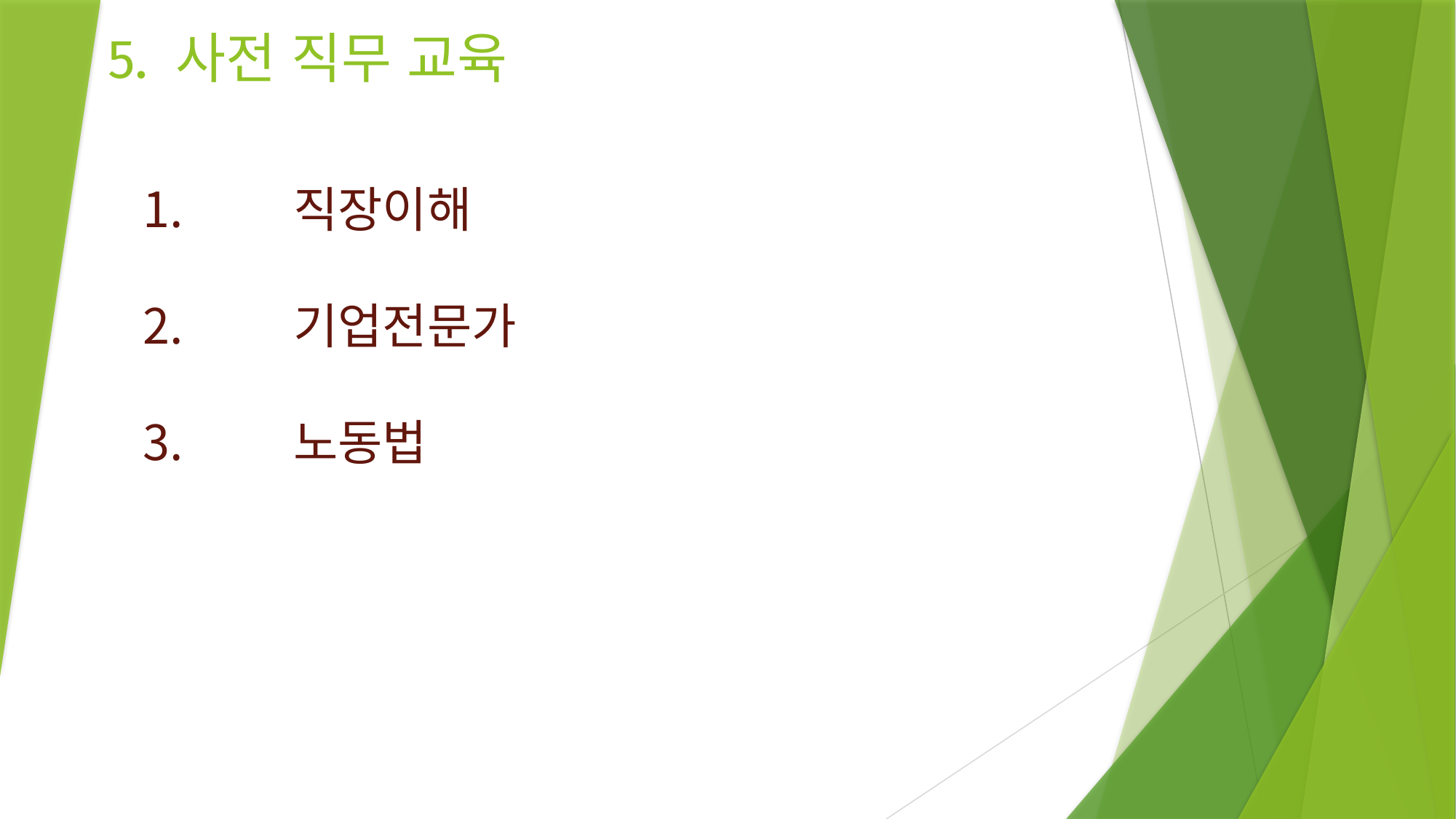

# 5. 사전 직무 교육
	직장이해

	기업전문가

	노동법